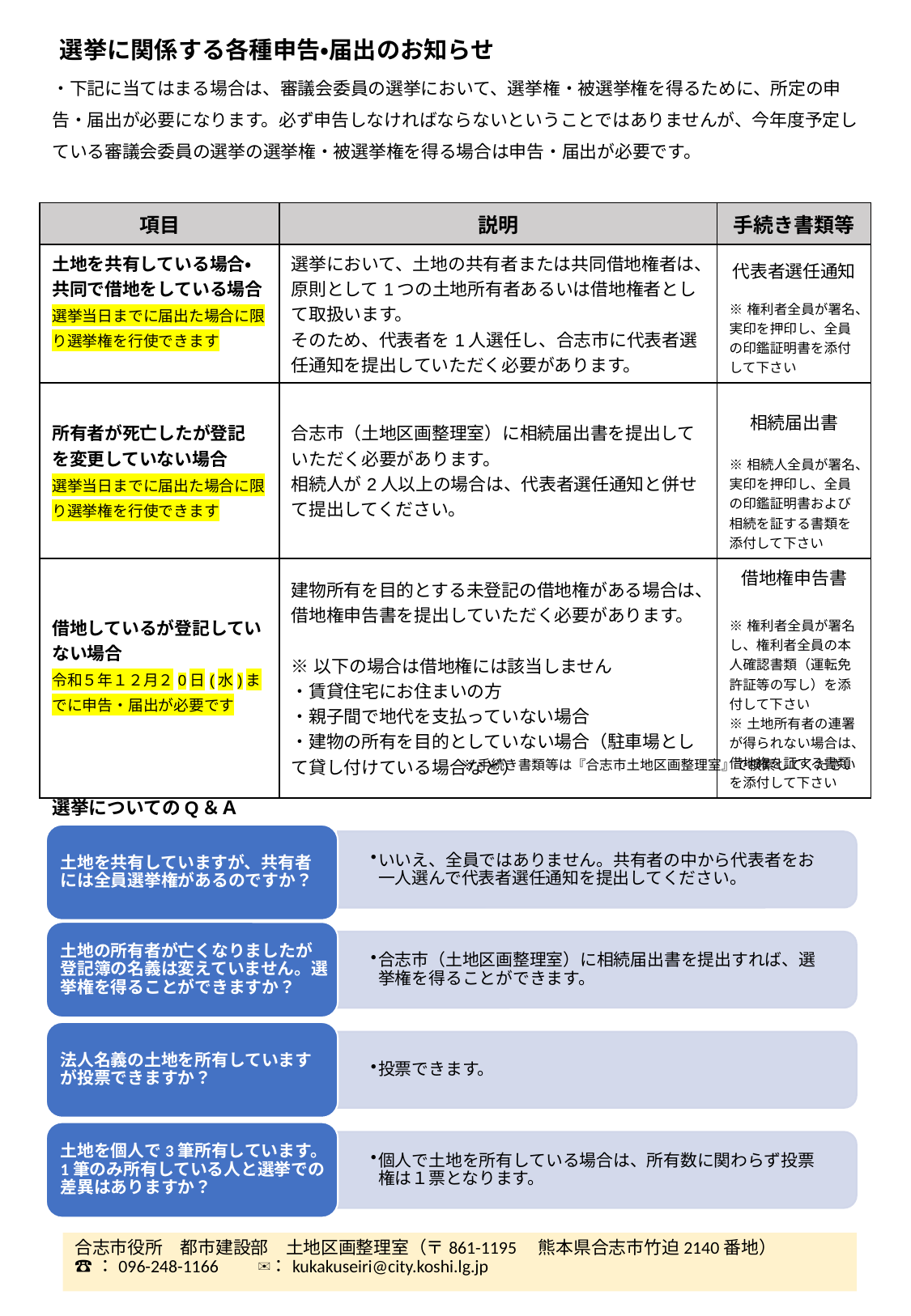

選挙に関係する各種申告・届出のお知らせ
・下記に当てはまる場合は、審議会委員の選挙において、選挙権・被選挙権を得るために、所定の申告・届出が必要になります。必ず申告しなければならないということではありませんが、今年度予定している審議会委員の選挙の選挙権・被選挙権を得る場合は申告・届出が必要です。
| 項目 | 説明 | 手続き書類等 |
| --- | --- | --- |
| 土地を共有している場合・ 共同で借地をしている場合 選挙当日までに届出た場合に限り選挙権を行使できます | 選挙において、土地の共有者または共同借地権者は、原則として1つの土地所有者あるいは借地権者として取扱います。 そのため、代表者を1人選任し、合志市に代表者選任通知を提出していただく必要があります。 | 代表者選任通知 ※権利者全員が署名、実印を押印し、全員の印鑑証明書を添付して下さい |
| 所有者が死亡したが登記 を変更していない場合 選挙当日までに届出た場合に限り選挙権を行使できます | 合志市（土地区画整理室）に相続届出書を提出していただく必要があります。 相続人が2人以上の場合は、代表者選任通知と併せて提出してください。 | 相続届出書 ※相続人全員が署名、実印を押印し、全員の印鑑証明書および相続を証する書類を添付して下さい |
| 借地しているが登記していない場合 令和５年１２月２0日(水)までに申告・届出が必要です | 建物所有を目的とする未登記の借地権がある場合は、借地権申告書を提出していただく必要があります。 ※以下の場合は借地権には該当しません ・賃貸住宅にお住まいの方 ・親子間で地代を支払っていない場合 ・建物の所有を目的としていない場合（駐車場として貸し付けている場合など） | 借地権申告書 ※権利者全員が署名し、権利者全員の本人確認書類（運転免許証等の写し）を添付して下さい ※土地所有者の連署が得られない場合は、借地権を証する書類を添付して下さい |
※手続き書類等は『合志市土地区画整理室』で検索してください
選挙についてのQ＆Ａ
いいえ、全員ではありません。共有者の中から代表者をお一人選んで代表者選任通知を提出してください。
土地を共有していますが、共有者には全員選挙権があるのですか？
合志市（土地区画整理室）に相続届出書を提出すれば、選挙権を得ることができます。
土地の所有者が亡くなりましたが登記簿の名義は変えていません。選挙権を得ることができますか？
投票できます。
法人名義の土地を所有していますが投票できますか？
個人で土地を所有している場合は、所有数に関わらず投票権は１票となります。
土地を個人で3筆所有しています。1筆のみ所有している人と選挙での差異はありますか？
合志市役所　都市建設部　土地区画整理室（〒861-1195　熊本県合志市竹迫2140番地）
☎：096-248-1166　　✉：kukakuseiri@city.koshi.lg.jp